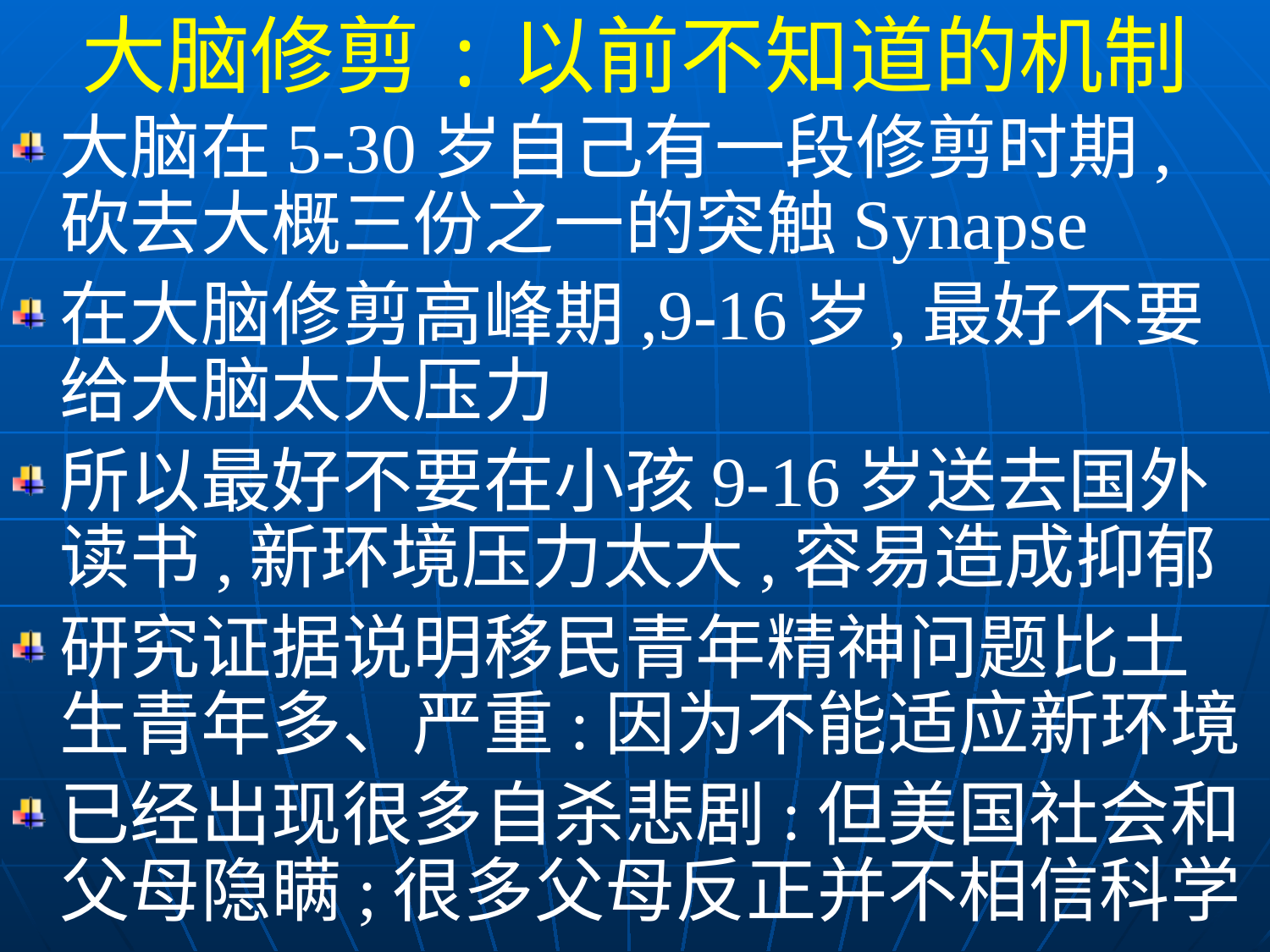

大脑修剪:以前不知道的机制
大脑在5-30岁自己有一段修剪时期,砍去大概三份之一的突触Synapse
在大脑修剪高峰期,9-16岁,最好不要给大脑太大压力
所以最好不要在小孩9-16岁送去国外读书,新环境压力太大,容易造成抑郁
研究证据说明移民青年精神问题比土生青年多、严重:因为不能适应新环境
已经出现很多自杀悲剧:但美国社会和父母隐瞒;很多父母反正并不相信科学